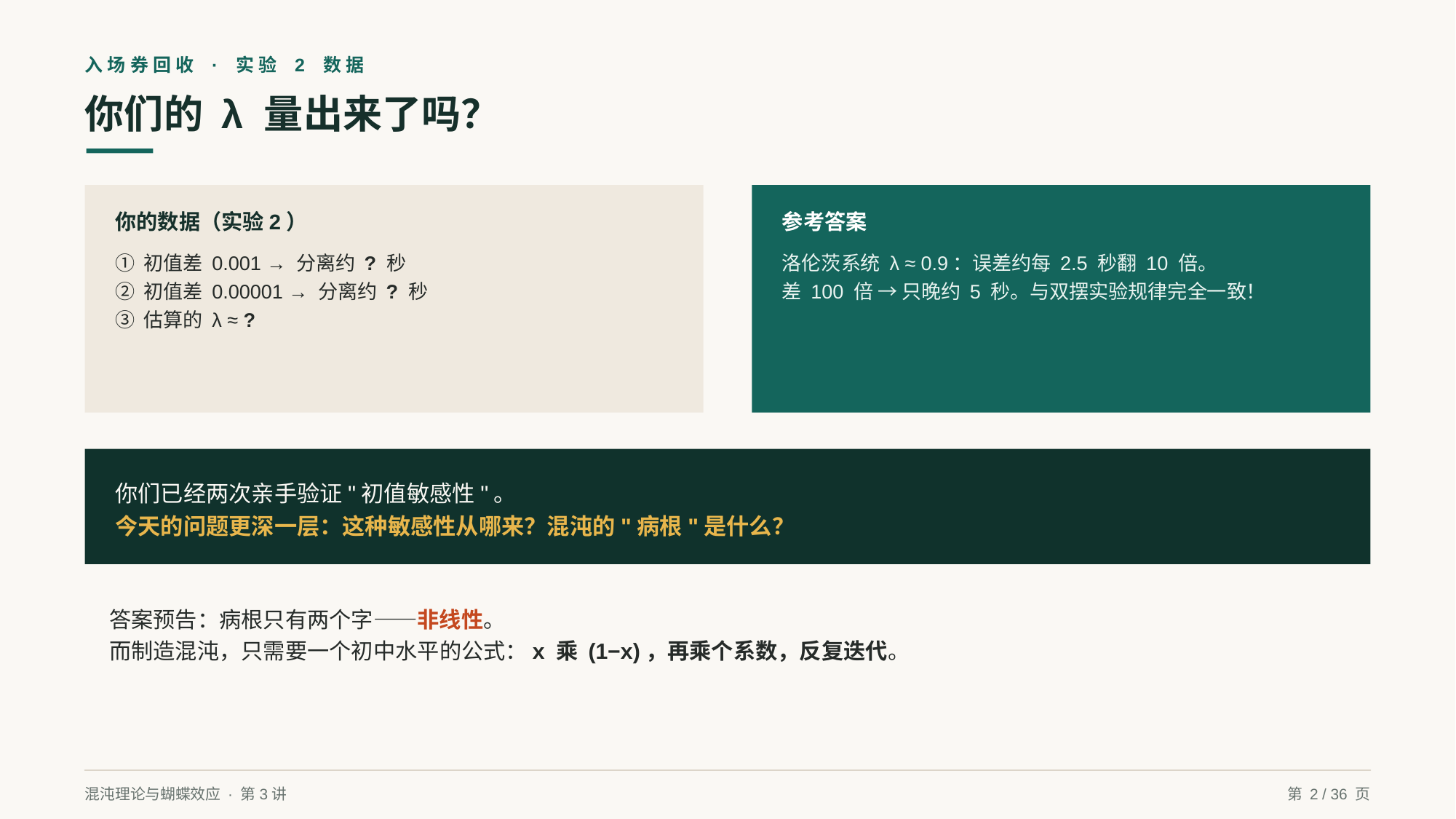

入场券回收 · 实验 2 数据
你们的 λ 量出来了吗？

你的数据（实验2）
① 初值差 0.001 → 分离约 ? 秒
② 初值差 0.00001 → 分离约 ? 秒
③ 估算的 λ ≈ ?
参考答案
洛伦茨系统 λ ≈ 0.9：误差约每 2.5 秒翻 10 倍。
差 100 倍 → 只晚约 5 秒。与双摆实验规律完全一致！

你们已经两次亲手验证"初值敏感性"。
今天的问题更深一层：这种敏感性从哪来？混沌的"病根"是什么？
答案预告：病根只有两个字——非线性。
而制造混沌，只需要一个初中水平的公式：x 乘 (1−x)，再乘个系数，反复迭代。

混沌理论与蝴蝶效应 · 第3讲
第 2 / 36 页